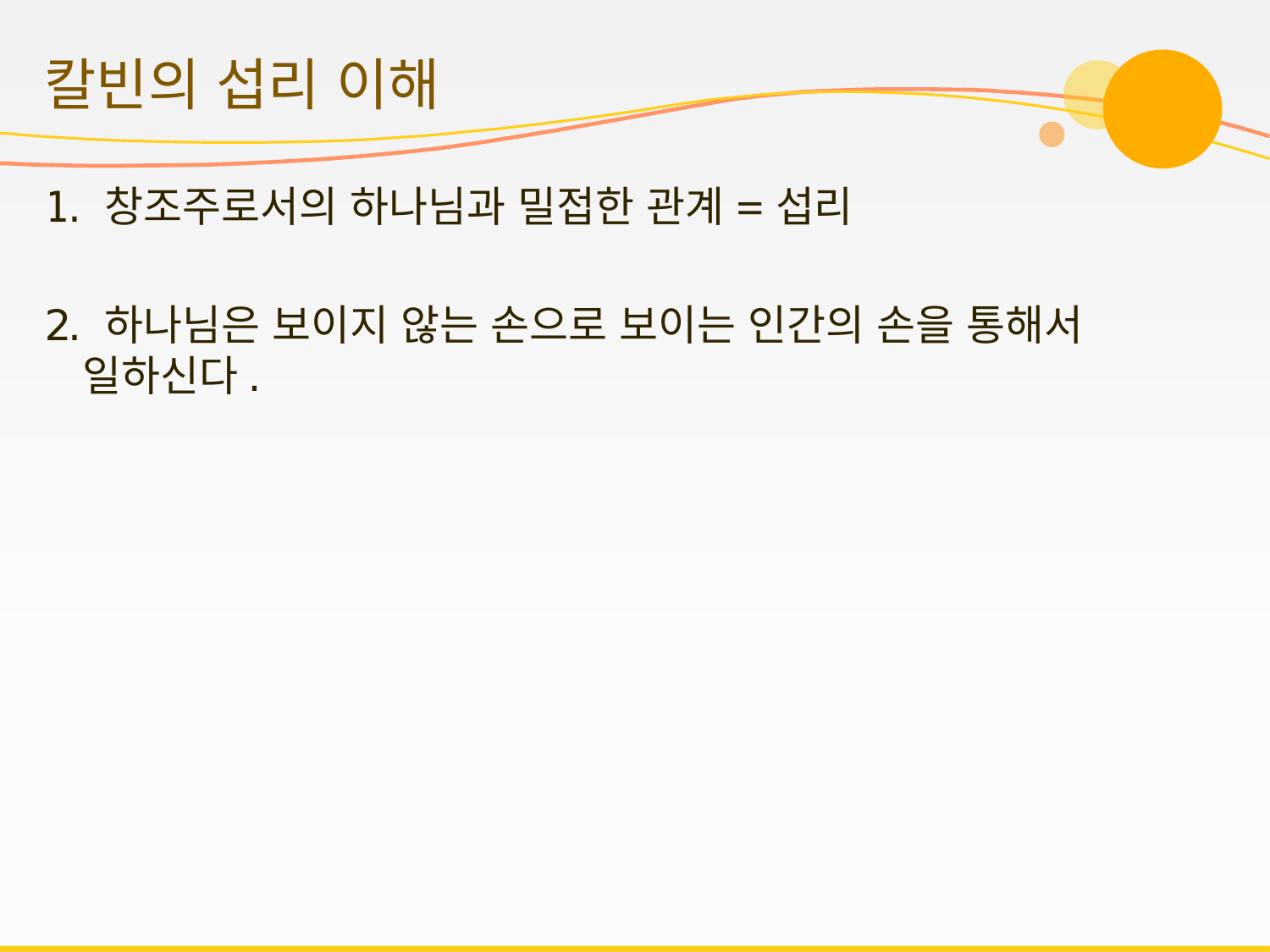

# 칼빈의 섭리 이해
1. 창조주로서의 하나님과 밀접한 관계=섭리

2. 하나님은 보이지 않는 손으로 보이는 인간의 손을 통해서 일하신다.